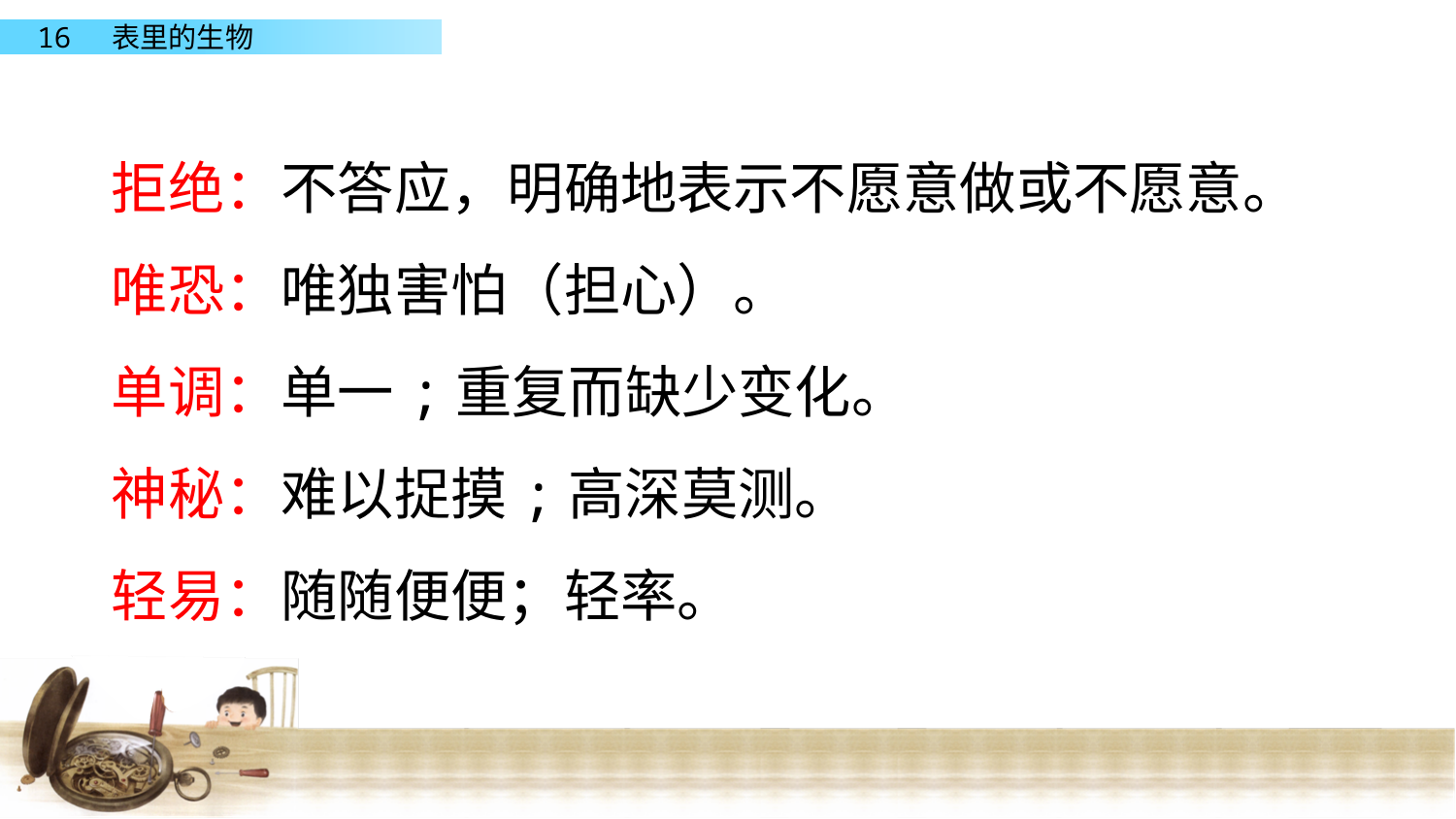

拒绝：不答应，明确地表示不愿意做或不愿意。
唯恐：唯独害怕（担心）。
单调：单一;重复而缺少变化。
神秘：难以捉摸;高深莫测。
轻易：随随便便；轻率。